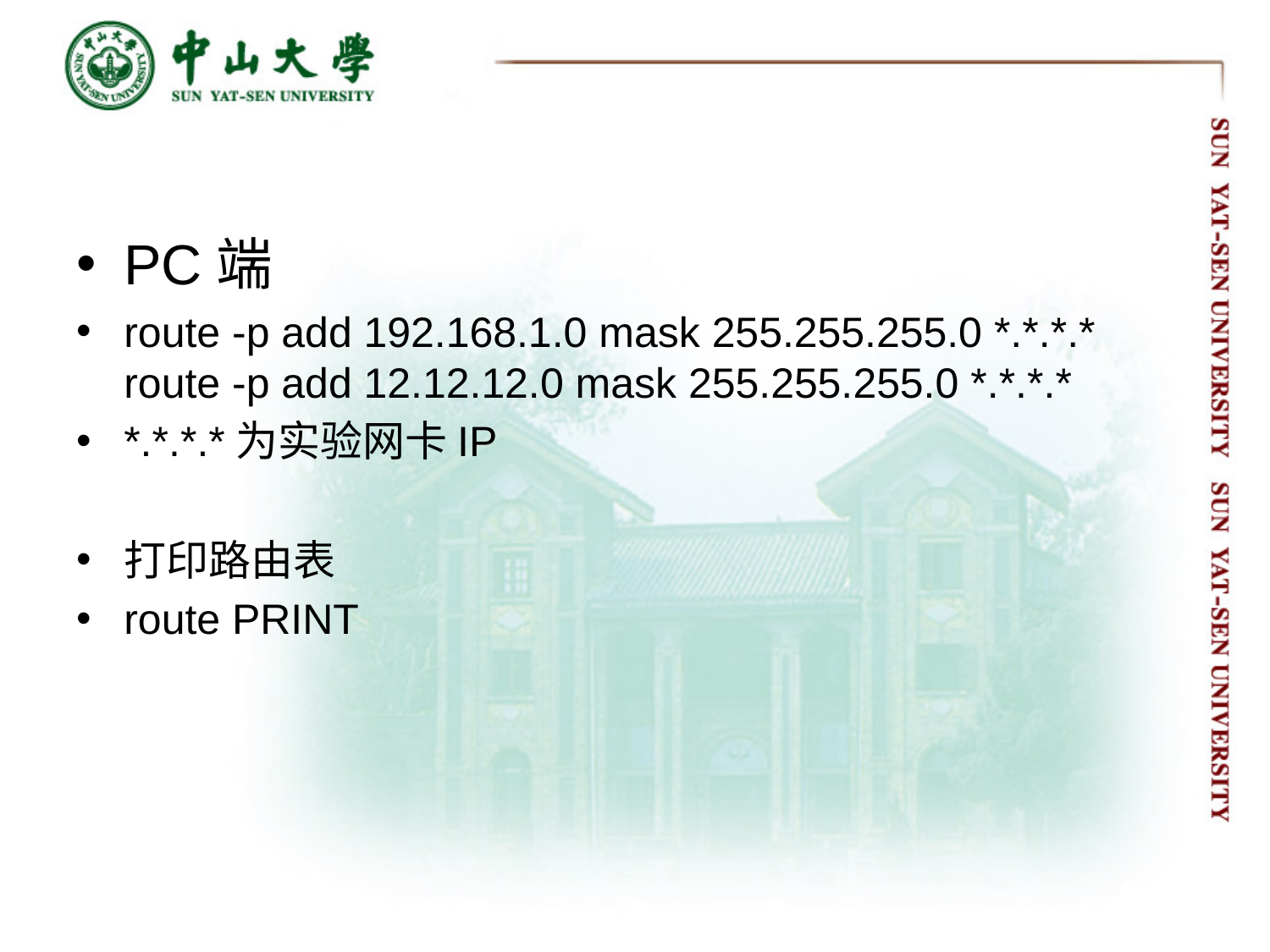

#
PC端
route -p add 192.168.1.0 mask 255.255.255.0 *.*.*.* route -p add 12.12.12.0 mask 255.255.255.0 *.*.*.*
*.*.*.*为实验网卡IP

打印路由表
route PRINT